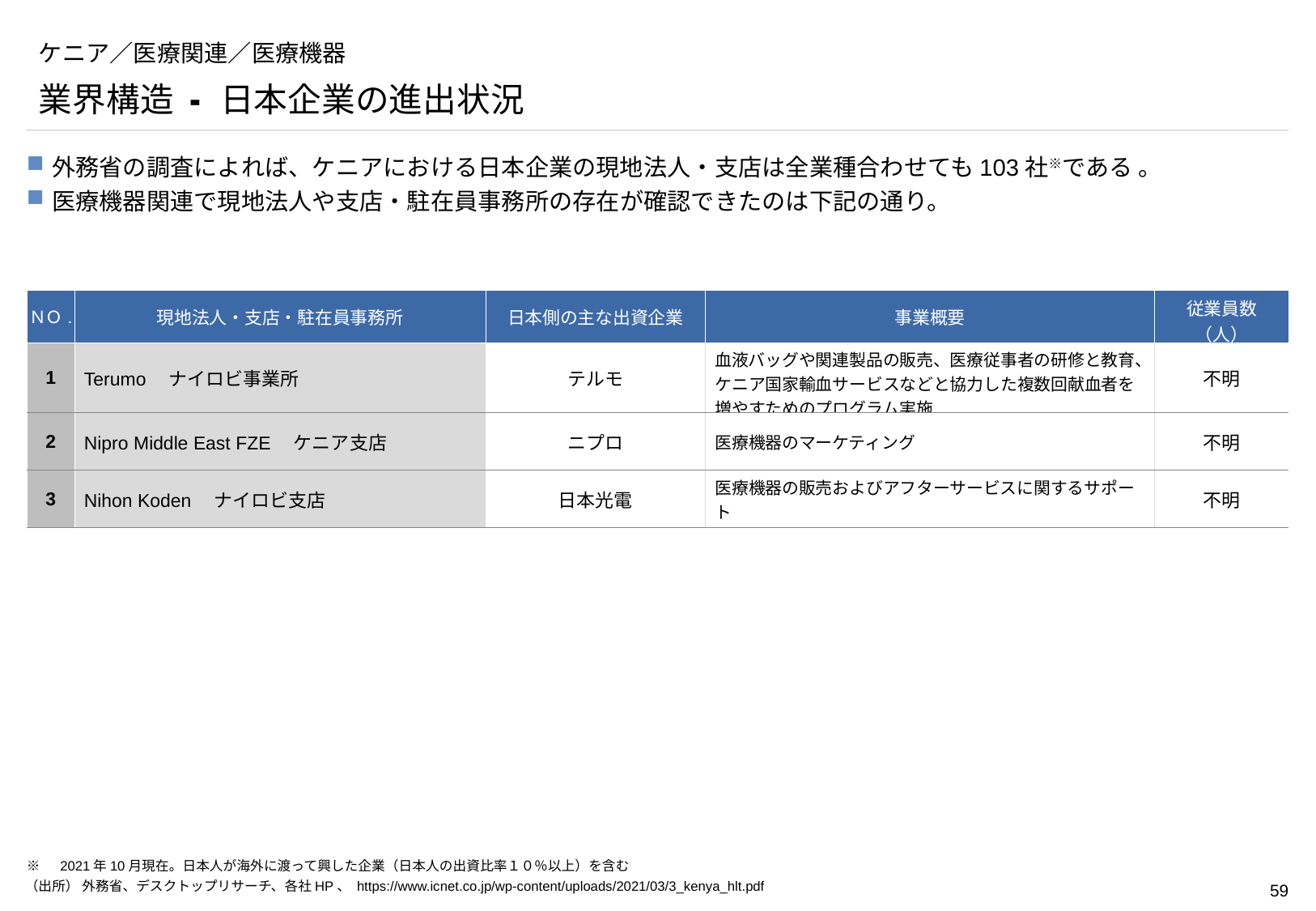

# ケニア／医療関連／医療機器
業界構造 - 日本企業の進出状況
外務省の調査によれば、ケニアにおける日本企業の現地法人・支店は全業種合わせても103社※である 。
医療機器関連で現地法人や支店・駐在員事務所の存在が確認できたのは下記の通り。
| ＮＯ. | 現地法人・支店・駐在員事務所 | 日本側の主な出資企業 | 事業概要 | 従業員数（人） |
| --- | --- | --- | --- | --- |
| 1 | Terumo　ナイロビ事業所 | テルモ | 血液バッグや関連製品の販売、医療従事者の研修と教育、ケニア国家輸血サービスなどと協力した複数回献血者を増やすためのプログラム実施 | 不明 |
| 2 | Nipro Middle East FZE　ケニア支店 | ニプロ | 医療機器のマーケティング | 不明 |
| 3 | Nihon Koden　ナイロビ支店 | 日本光電 | 医療機器の販売およびアフターサービスに関するサポート | 不明 |
※　2021年10月現在。日本人が海外に渡って興した企業（日本人の出資比率１０％以上）を含む
（出所） 外務省、デスクトップリサーチ、各社HP、 https://www.icnet.co.jp/wp-content/uploads/2021/03/3_kenya_hlt.pdf